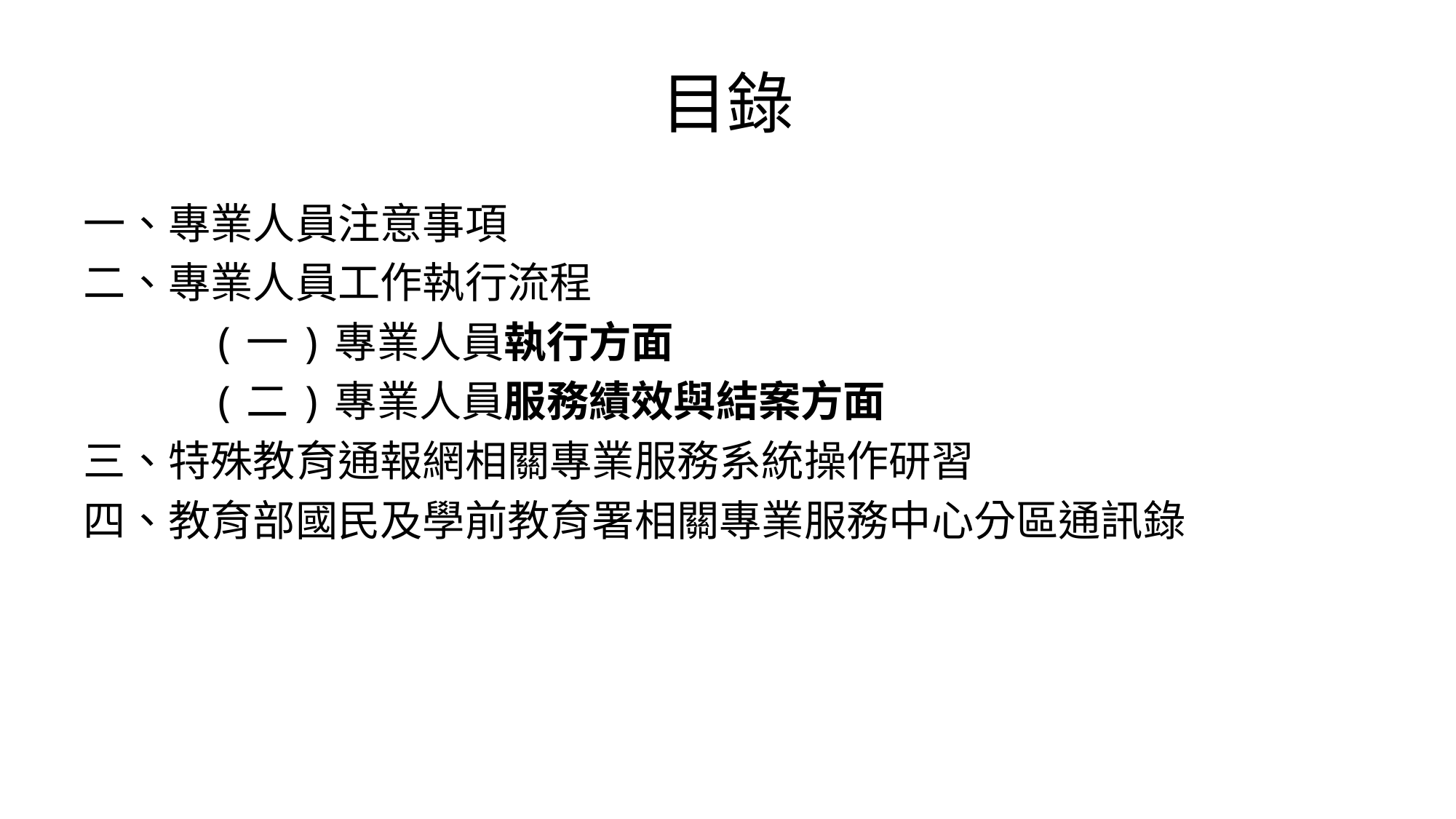

# 目錄
一、專業人員注意事項
二、專業人員工作執行流程
     (一)專業人員執行方面
     (二)專業人員服務績效與結案方面
三、特殊教育通報網相關專業服務系統操作研習
四、教育部國民及學前教育署相關專業服務中心分區通訊錄